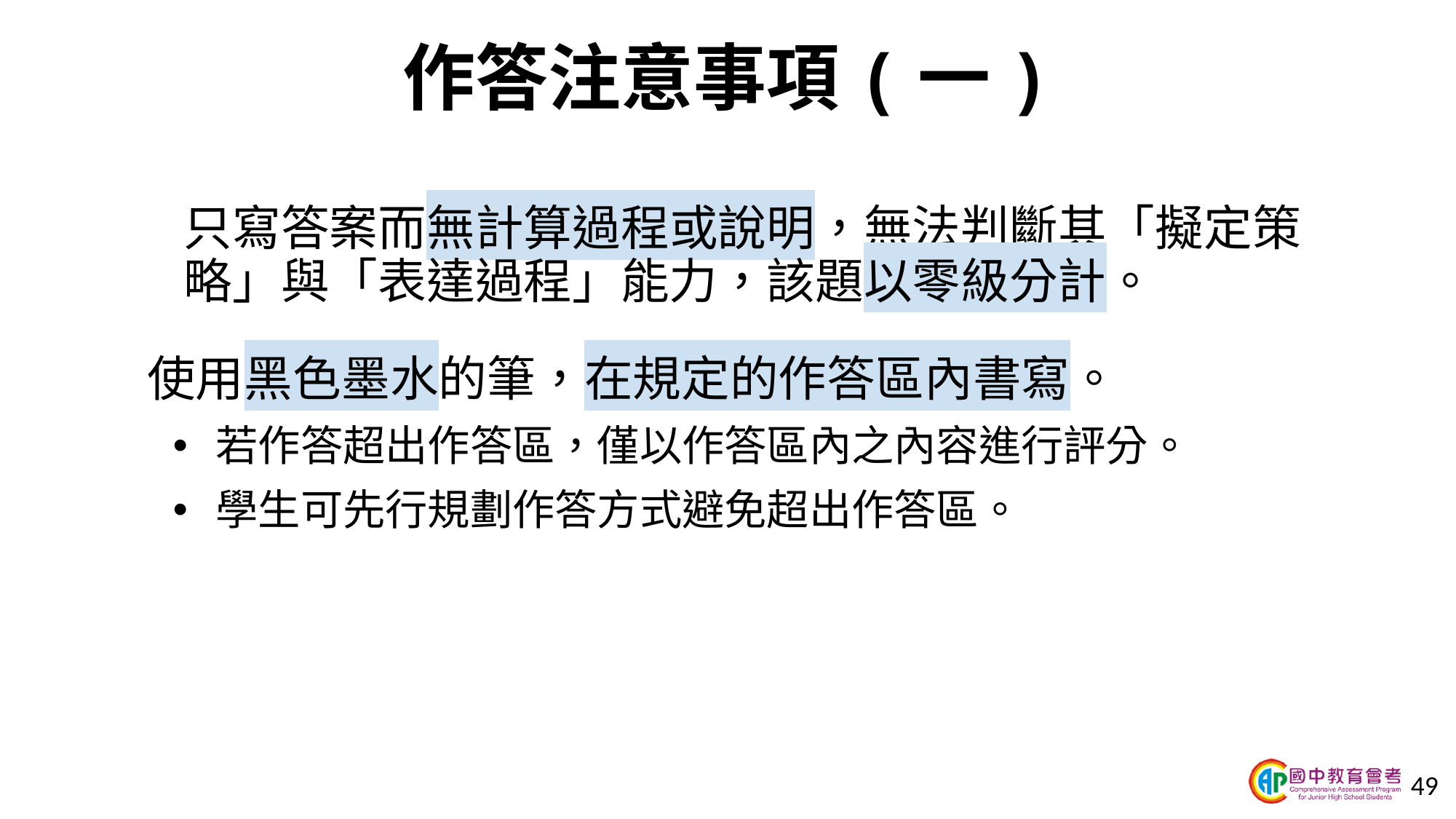

# 作答注意事項(一)
只寫答案而無計算過程或說明，無法判斷其「擬定策略」與「表達過程」能力，該題以零級分計。
使用黑色墨水的筆，在規定的作答區內書寫。
若作答超出作答區，僅以作答區內之內容進行評分。
學生可先行規劃作答方式避免超出作答區。
49